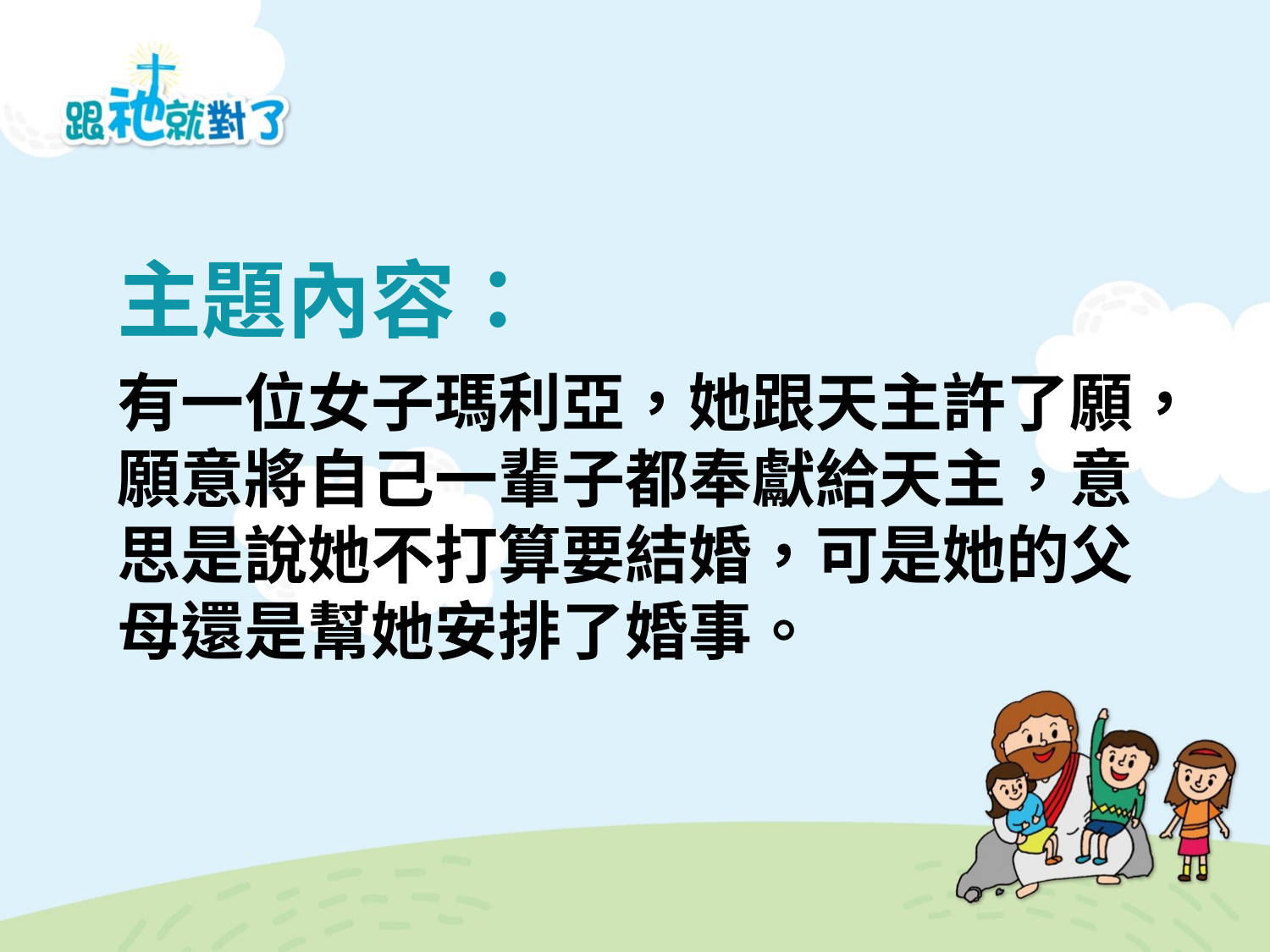

主題內容：
有一位女子瑪利亞，她跟天主許了願，願意將自己一輩子都奉獻給天主，意思是說她不打算要結婚，可是她的父母還是幫她安排了婚事。